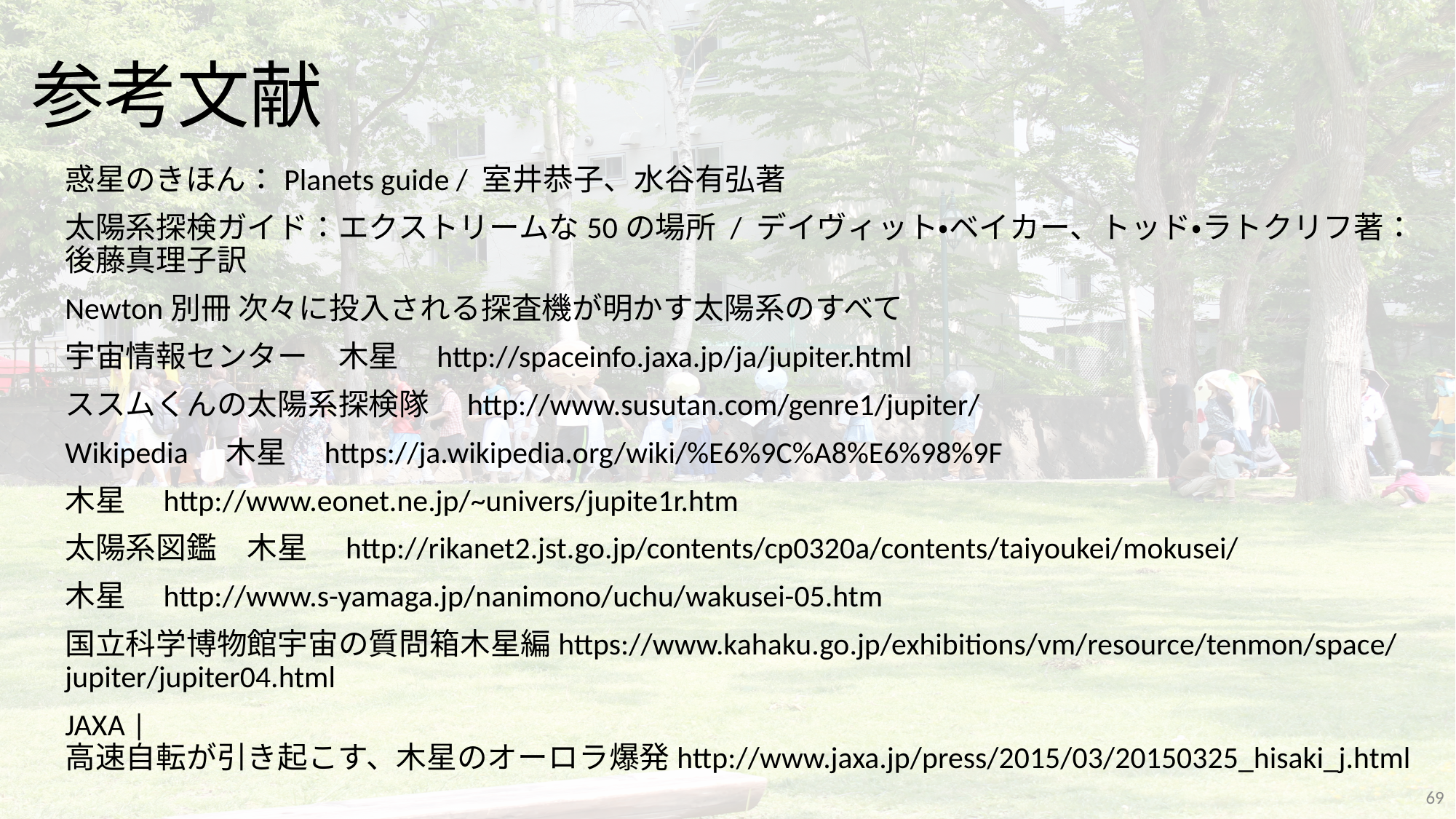

# 参考文献
惑星のきほん：Planets guide / 室井恭子、水谷有弘著
太陽系探検ガイド：エクストリームな50の場所 / デイヴィット・ベイカー、トッド・ラトクリフ著：後藤真理子訳
Newton別冊 次々に投入される探査機が明かす太陽系のすべて
宇宙情報センター　木星　http://spaceinfo.jaxa.jp/ja/jupiter.html
ススムくんの太陽系探検隊　http://www.susutan.com/genre1/jupiter/
Wikipedia　木星　https://ja.wikipedia.org/wiki/%E6%9C%A8%E6%98%9F
木星　http://www.eonet.ne.jp/~univers/jupite1r.htm
太陽系図鑑　木星　http://rikanet2.jst.go.jp/contents/cp0320a/contents/taiyoukei/mokusei/
木星　http://www.s-yamaga.jp/nanimono/uchu/wakusei-05.htm
国立科学博物館宇宙の質問箱木星編https://www.kahaku.go.jp/exhibitions/vm/resource/tenmon/space/jupiter/jupiter04.html
JAXA | 高速自転が引き起こす、木星のオーロラ爆発http://www.jaxa.jp/press/2015/03/20150325_hisaki_j.html

69